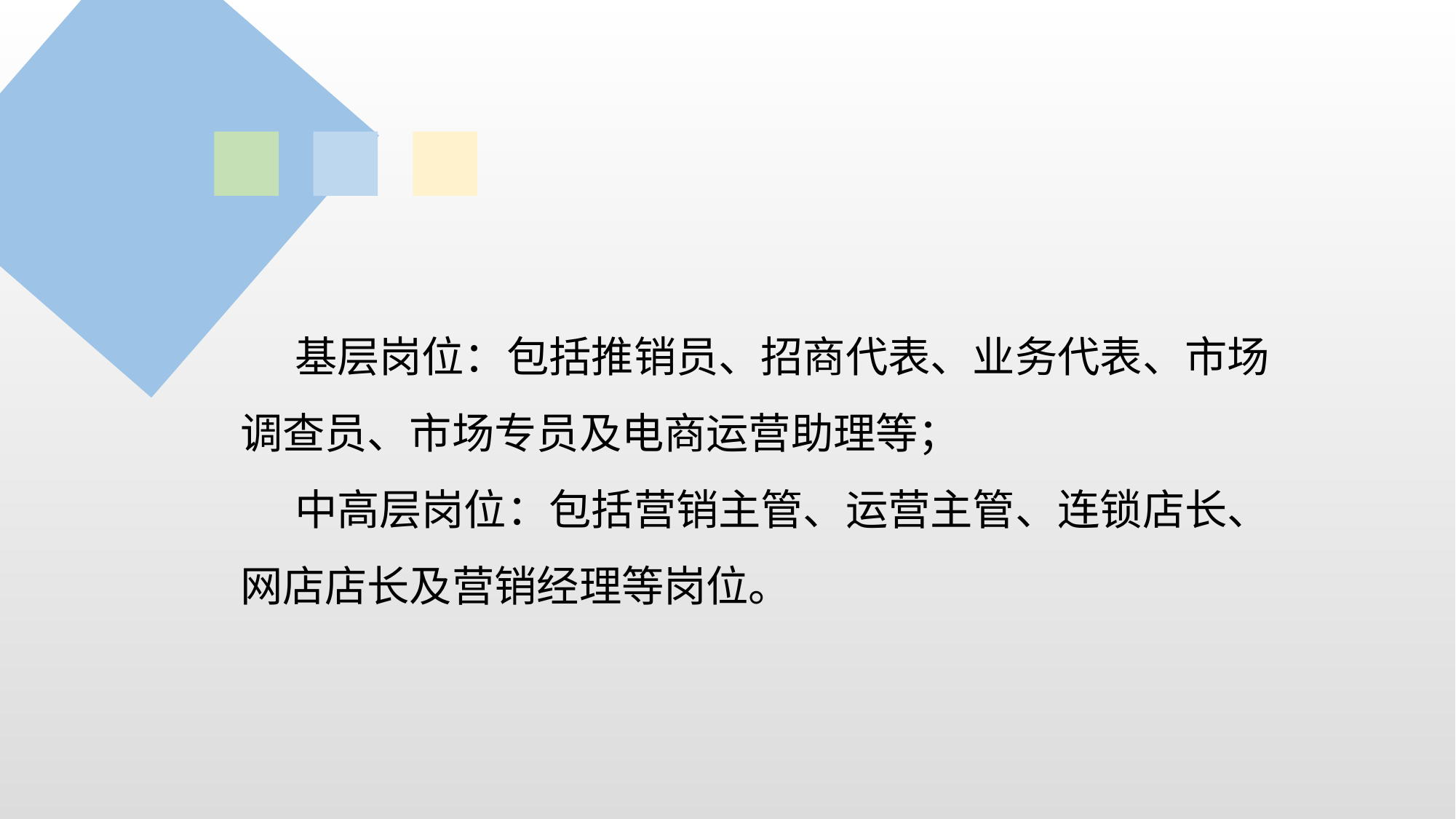

基层岗位：包括推销员、招商代表、业务代表、市场调查员、市场专员及电商运营助理等；
中高层岗位：包括营销主管、运营主管、连锁店长、网店店长及营销经理等岗位。